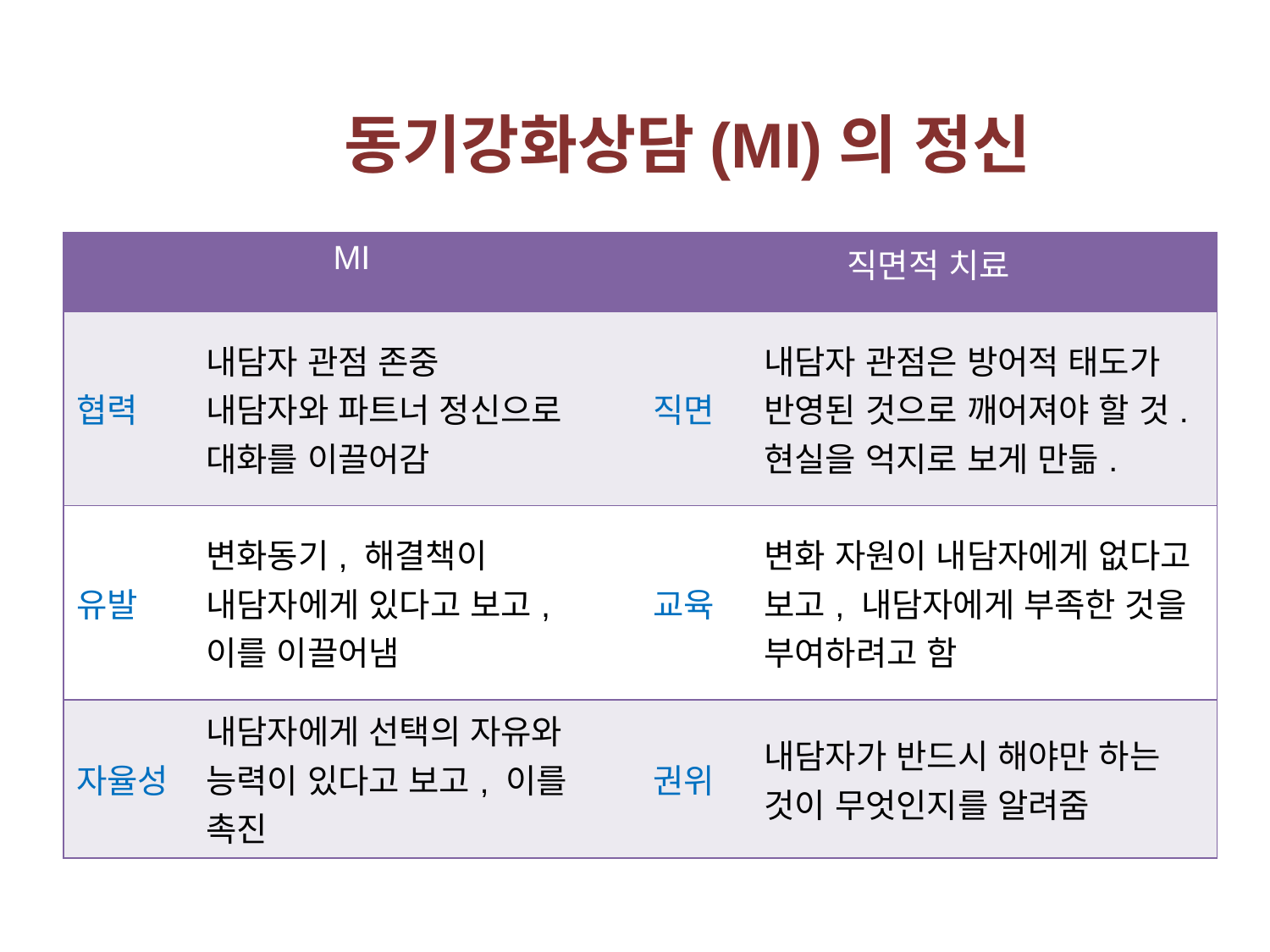

# 동기강화상담(MI)의 정신
| MI |  | 직면적 치료 |  |
| --- | --- | --- | --- |
| 협력 | 내담자 관점 존중 내담자와 파트너 정신으로 대화를 이끌어감 | 직면 | 내담자 관점은 방어적 태도가 반영된 것으로 깨어져야 할 것. 현실을 억지로 보게 만듦. |
| 유발 | 변화동기, 해결책이 내담자에게 있다고 보고, 이를 이끌어냄 | 교육 | 변화 자원이 내담자에게 없다고 보고, 내담자에게 부족한 것을 부여하려고 함 |
| 자율성 | 내담자에게 선택의 자유와 능력이 있다고 보고, 이를 촉진 | 권위 | 내담자가 반드시 해야만 하는 것이 무엇인지를 알려줌 |